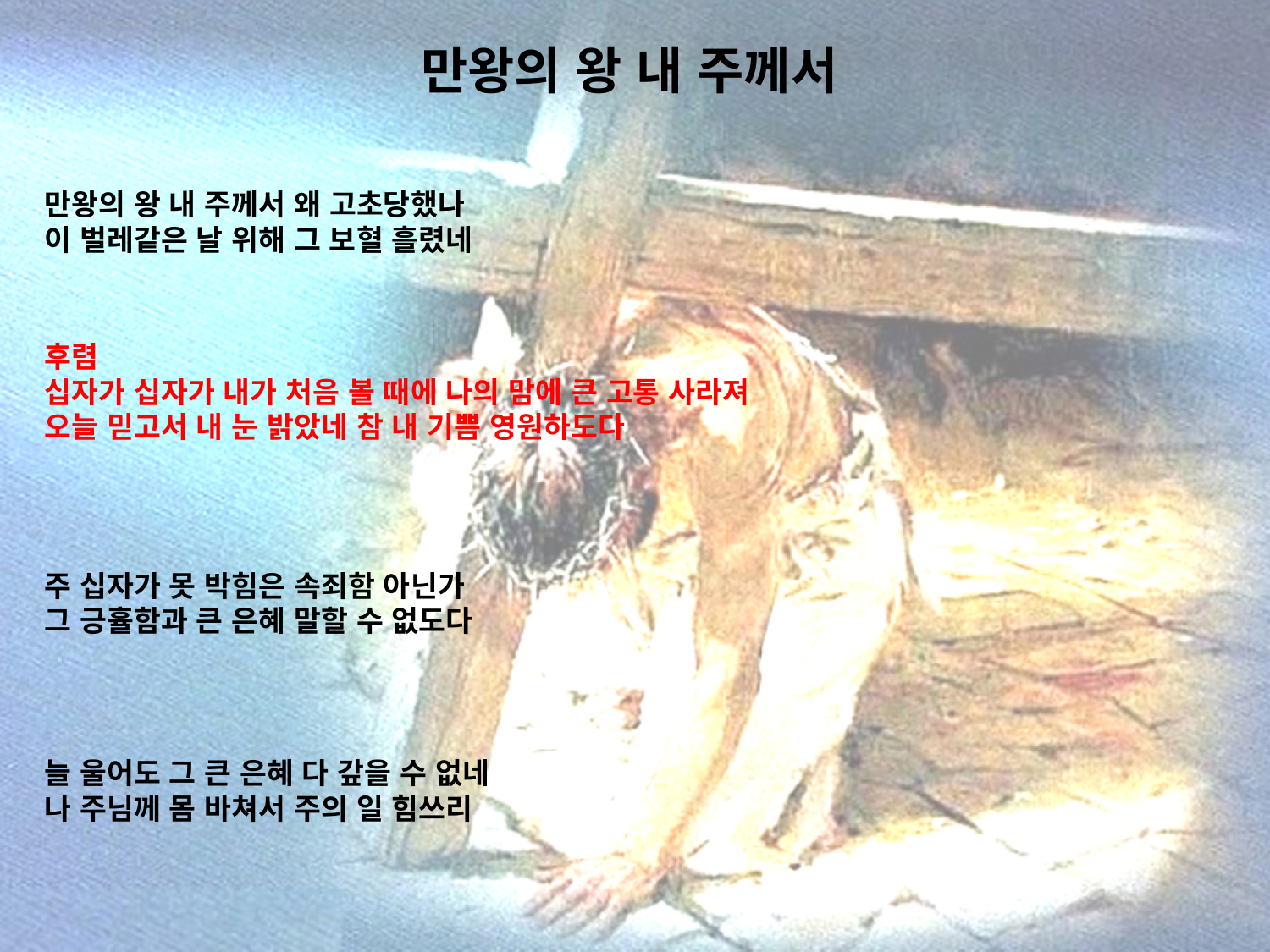

# 만왕의 왕 내 주께서
만왕의 왕 내 주께서 왜 고초당했나
이 벌레같은 날 위해 그 보혈 흘렸네

후렴
십자가 십자가 내가 처음 볼 때에 나의 맘에 큰 고통 사라져
오늘 믿고서 내 눈 밝았네 참 내 기쁨 영원하도다

주 십자가 못 박힘은 속죄함 아닌가
그 긍휼함과 큰 은혜 말할 수 없도다

늘 울어도 그 큰 은혜 다 갚을 수 없네
나 주님께 몸 바쳐서 주의 일 힘쓰리